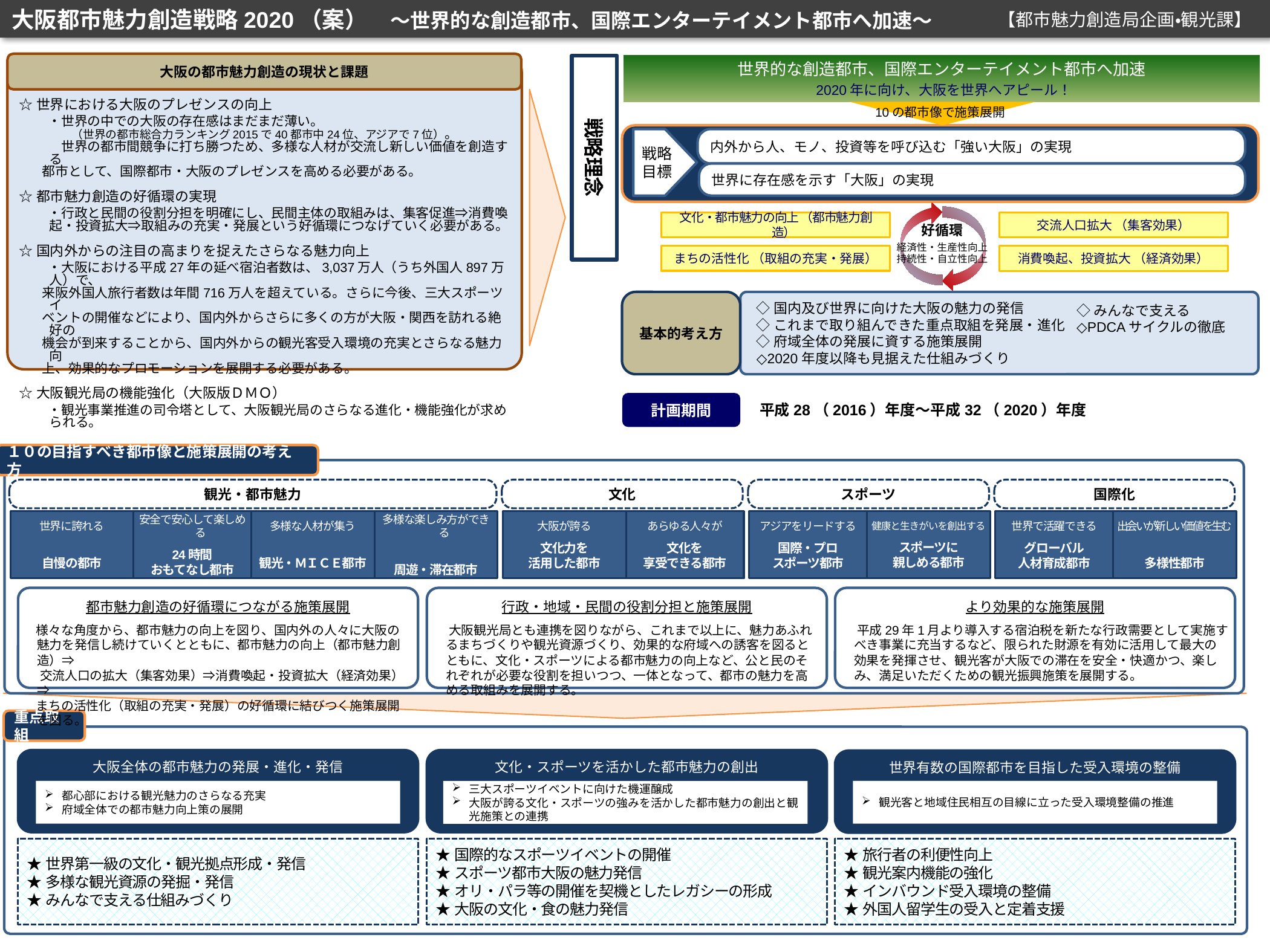

大阪都市魅力創造戦略2020（案）　～世界的な創造都市、国際エンターテイメント都市へ加速～
【都市魅力創造局企画・観光課】
大阪の都市魅力創造の現状と課題

☆世界における大阪のプレゼンスの向上

　　 ・世界の中での大阪の存在感はまだまだ薄い。
　　　　（世界の都市総合力ランキング2015で40都市中24位、アジアで7位）。
　　　 世界の都市間競争に打ち勝つため、多様な人材が交流し新しい価値を創造する
       都市として、国際都市・大阪のプレゼンスを高める必要がある。

☆都市魅力創造の好循環の実現

　　 ・行政と民間の役割分担を明確にし、民間主体の取組みは、集客促進⇒消費喚起・投資拡大⇒取組みの充実・発展という好循環につなげていく必要がある。

☆国内外からの注目の高まりを捉えたさらなる魅力向上

　　 ・大阪における平成27年の延べ宿泊者数は、3,037万人（うち外国人897万人）で、
       来阪外国人旅行者数は年間716万人を超えている。さらに今後、三大スポーツイ
       ベントの開催などにより、国内外からさらに多くの方が大阪・関西を訪れる絶好の
       機会が到来することから、国内外からの観光客受入環境の充実とさらなる魅力向
       上、効果的なプロモーションを展開する必要がある。

☆大阪観光局の機能強化（大阪版ＤＭＯ）

　　 ・観光事業推進の司令塔として、大阪観光局のさらなる進化・機能強化が求められる。
戦略理念
世界的な創造都市、国際エンターテイメント都市へ加速
 2020年に向け、大阪を世界へアピール！
10の都市像で施策展開

戦略
目標
内外から人、モノ、投資等を呼び込む「強い大阪」の実現
世界に存在感を示す「大阪」の実現

文化・都市魅力の向上 （都市魅力創造）
交流人口拡大 （集客効果）
好循環

経済性・生産性向上
持続性・自立性向上

まちの活性化 （取組の充実・発展）
消費喚起、投資拡大 （経済効果）
基本的考え方
◇国内及び世界に向けた大阪の魅力の発信
◇これまで取り組んできた重点取組を発展・進化
◇府域全体の発展に資する施策展開
◇2020年度以降も見据えた仕組みづくり
◇みんなで支える
◇PDCAサイクルの徹底
計画期間
平成28（2016）年度～平成32（2020）年度
１０の目指すべき都市像と施策展開の考え方

観光・都市魅力
文化
スポーツ
国際化
世界に誇れる

自慢の都市
安全で安心して楽しめる

24時間
おもてなし都市
多様な人材が集う

観光・ＭＩＣＥ都市
多様な楽しみ方ができる

周遊・滞在都市
大阪が誇る

文化力を
活用した都市
あらゆる人々が

文化を
享受できる都市
アジアをリードする

国際・プロ
スポーツ都市
健康と生きがいを創出する

スポーツに
親しめる都市
世界で活躍できる

グローバル
人材育成都市
出会いが新しい価値を生む

多様性都市
都市魅力創造の好循環につながる施策展開

   様々な角度から、都市魅力の向上を図り、国内外の人々に大阪の魅力を発信し続けていくとともに、都市魅力の向上（都市魅力創造）⇒
　 交流人口の拡大（集客効果）⇒消費喚起・投資拡大（経済効果）⇒
   まちの活性化（取組の充実・発展）の好循環に結びつく施策展開を図る。
行政・地域・民間の役割分担と施策展開

　 大阪観光局とも連携を図りながら、これまで以上に、魅力あふれるまちづくりや観光資源づくり、効果的な府域への誘客を図るとともに、文化・スポーツによる都市魅力の向上など、公と民のそれぞれが必要な役割を担いつつ、一体となって、都市の魅力を高める取組みを展開する。
より効果的な施策展開

　 平成29年1月より導入する宿泊税を新たな行政需要として実施すべき事業に充当するなど、限られた財源を有効に活用して最大の効果を発揮させ、観光客が大阪での滞在を安全・快適かつ、楽しみ、満足いただくための観光振興施策を展開する。

重点取組

大阪全体の都市魅力の発展・進化・発信
文化・スポーツを活かした都市魅力の創出
世界有数の国際都市を目指した受入環境の整備
都心部における観光魅力のさらなる充実
府域全体での都市魅力向上策の展開
観光客と地域住民相互の目線に立った受入環境整備の推進
三大スポーツイベントに向けた機運醸成
大阪が誇る文化・スポーツの強みを活かした都市魅力の創出と観光施策との連携
★世界第一級の文化・観光拠点形成・発信
★多様な観光資源の発掘・発信
★みんなで支える仕組みづくり
★国際的なスポーツイベントの開催
★スポーツ都市大阪の魅力発信
★オリ・パラ等の開催を契機としたレガシーの形成
★大阪の文化・食の魅力発信
★旅行者の利便性向上
★観光案内機能の強化
★インバウンド受入環境の整備
★外国人留学生の受入と定着支援